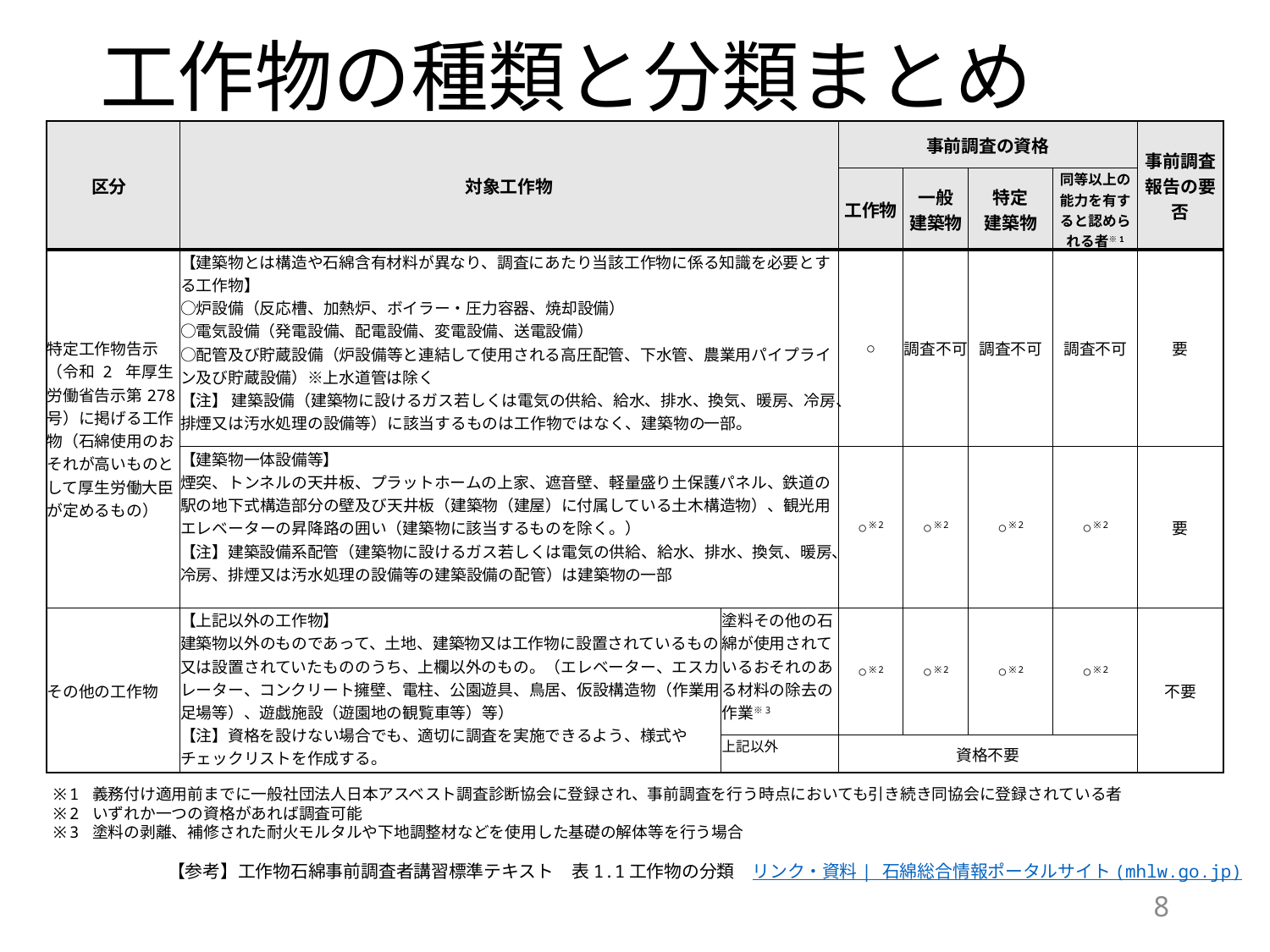

# 工作物の種類と分類まとめ
| 区分 | 対象工作物 |  | 事前調査の資格 |  |  |  | 事前調査報告の要否 |
| --- | --- | --- | --- | --- | --- | --- | --- |
|  |  |  | 工作物 | 一般 建築物 | 特定 建築物 | 同等以上の能力を有すると認められる者※1 |  |
| 特定工作物告示（令和 2 年厚生労働省告示第278 号）に掲げる工作物（石綿使用のおそれが高いものとして厚生労働大臣が定めるもの） | 【建築物とは構造や石綿含有材料が異なり、調査にあたり当該工作物に係る知識を必要とする工作物】 ○炉設備（反応槽、加熱炉、ボイラー・圧力容器、焼却設備） ○電気設備（発電設備、配電設備、変電設備、送電設備） ○配管及び貯蔵設備（炉設備等と連結して使用される高圧配管、下水管、農業用パイプライン及び貯蔵設備）※上水道管は除く 【注】 建築設備（建築物に設けるガス若しくは電気の供給、給水、排水、換気、暖房、冷房、排煙又は汚水処理の設備等）に該当するものは工作物ではなく、建築物の一部。 |  | ○ | 調査不可 | 調査不可 | 調査不可 | 要 |
|  | 【建築物一体設備等】 煙突、トンネルの天井板、プラットホームの上家、遮音壁、軽量盛り土保護パネル、鉄道の駅の地下式構造部分の壁及び天井板（建築物（建屋）に付属している土木構造物）、観光用エレベーターの昇降路の囲い（建築物に該当するものを除く。） 【注】建築設備系配管（建築物に設けるガス若しくは電気の供給、給水、排水、換気、暖房、冷房、排煙又は汚水処理の設備等の建築設備の配管）は建築物の一部 |  | ○※2 | ○※2 | ○※2 | ○※2 | 要 |
| その他の工作物 | 【上記以外の工作物】 建築物以外のものであって、土地、建築物又は工作物に設置されているもの又は設置されていたもののうち、上欄以外のもの。（エレベーター、エスカレーター、コンクリート擁壁、電柱、公園遊具、鳥居、仮設構造物（作業用足場等）、遊戯施設（遊園地の観覧車等）等） 【注】資格を設けない場合でも、適切に調査を実施できるよう、様式やチェックリストを作成する。 | 塗料その他の石綿が使用されているおそれのある材料の除去の作業※3 | ○※2 | ○※2 | ○※2 | ○※2 | 不要 |
|  |  | 上記以外 | 資格不要 |  |  |  |  |
※1 義務付け適用前までに一般社団法人日本アスベスト調査診断協会に登録され、事前調査を行う時点においても引き続き同協会に登録されている者
※2 いずれか一つの資格があれば調査可能
※3 塗料の剥離、補修された耐火モルタルや下地調整材などを使用した基礎の解体等を行う場合
【参考】工作物石綿事前調査者講習標準テキスト　表1.1工作物の分類　リンク・資料 | 石綿総合情報ポータルサイト (mhlw.go.jp)
8